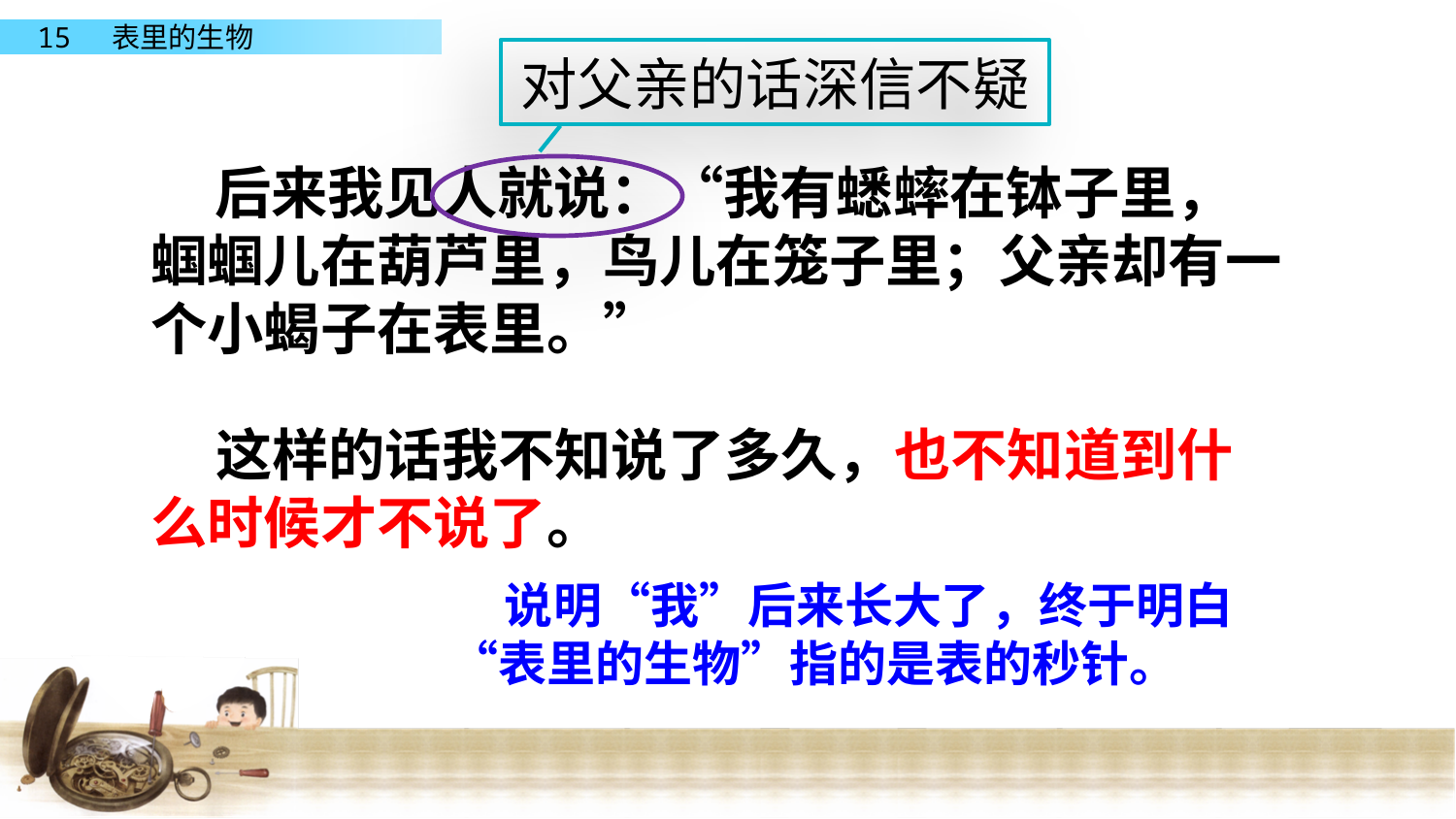

对父亲的话深信不疑
    后来我见人就说：“我有蟋蟀在钵子里，蝈蝈儿在葫芦里，鸟儿在笼子里；父亲却有一个小蝎子在表里。”

    这样的话我不知说了多久，也不知道到什么时候才不说了。
    说明“我”后来长大了，终于明白“表里的生物”指的是表的秒针。